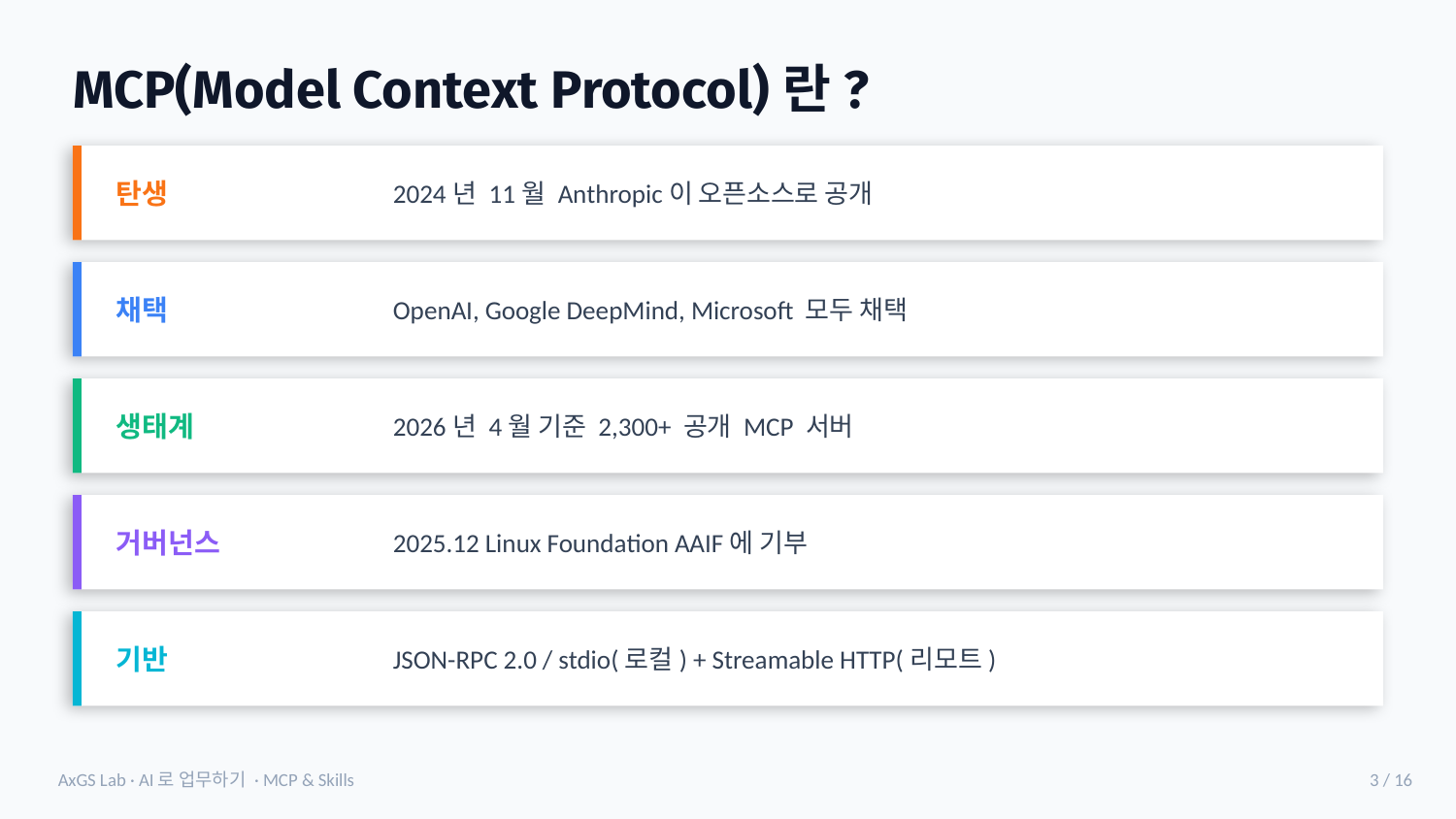

MCP(Model Context Protocol)란?

탄생
2024년 11월 Anthropic이 오픈소스로 공개

채택
OpenAI, Google DeepMind, Microsoft 모두 채택

생태계
2026년 4월 기준 2,300+ 공개 MCP 서버

거버넌스
2025.12 Linux Foundation AAIF에 기부

기반
JSON-RPC 2.0 / stdio(로컬) + Streamable HTTP(리모트)
AxGS Lab · AI로 업무하기 · MCP & Skills
3 / 16